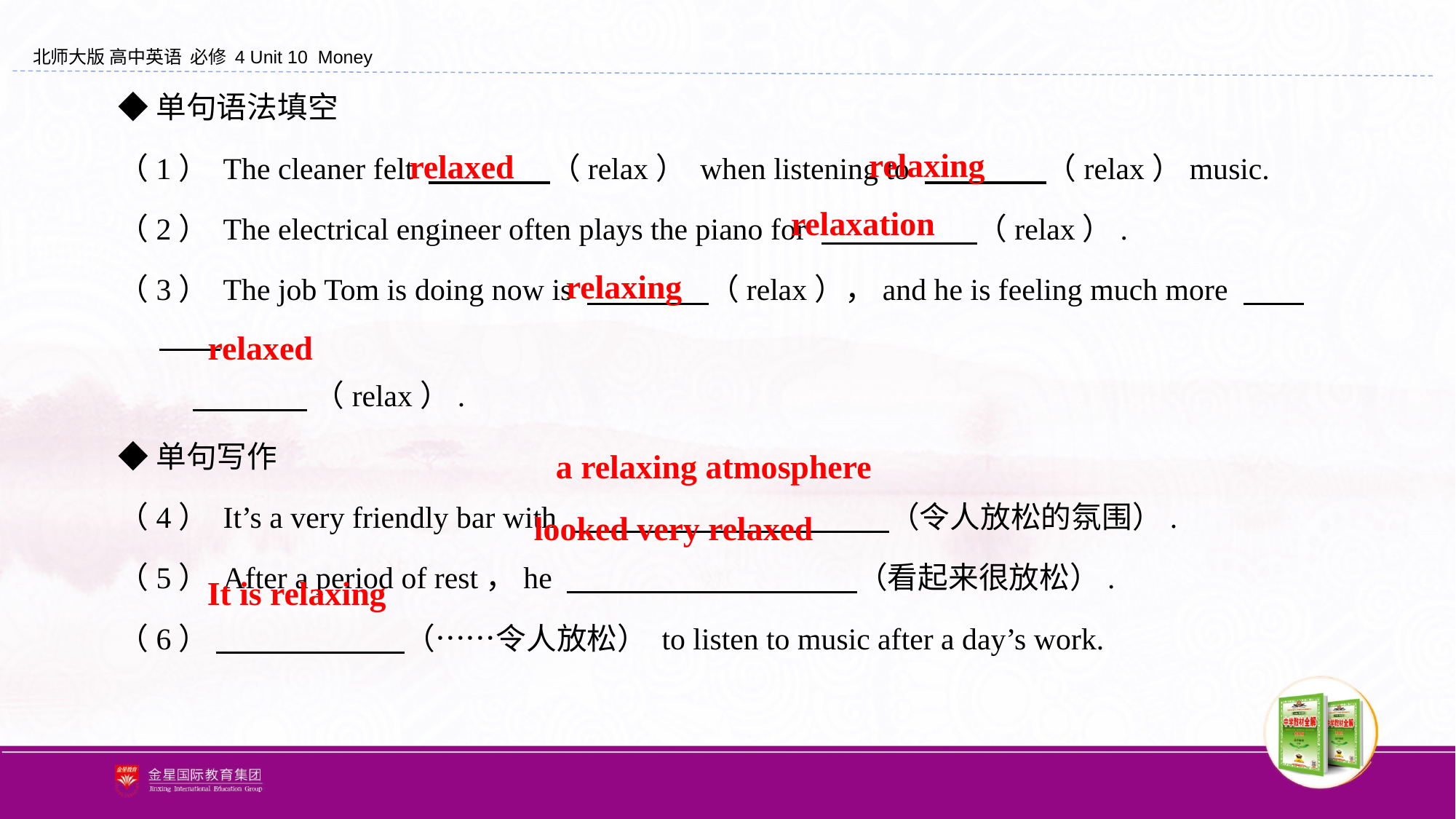

◆单句语法填空
（1） The cleaner felt 　　　　（relax） when listening to 　　　　（relax）music.
（2） The electrical engineer often plays the piano for 　　　     　（relax）.
（3） The job Tom is doing now is 　　　　（relax），and he is feeling much more
                            （relax）.
◆单句写作
（4） It’s a very friendly bar with 　　　　 　　　　 　　（令人放松的氛围）.
（5） After a period of rest，he 　　　　 　　　　      （看起来很放松）.
（6） 　　　　 　　（……令人放松） to listen to music after a day’s work.
 relaxing
relaxed
 relaxation
 relaxing
 relaxed
a relaxing atmosphere
looked very relaxed
It is relaxing